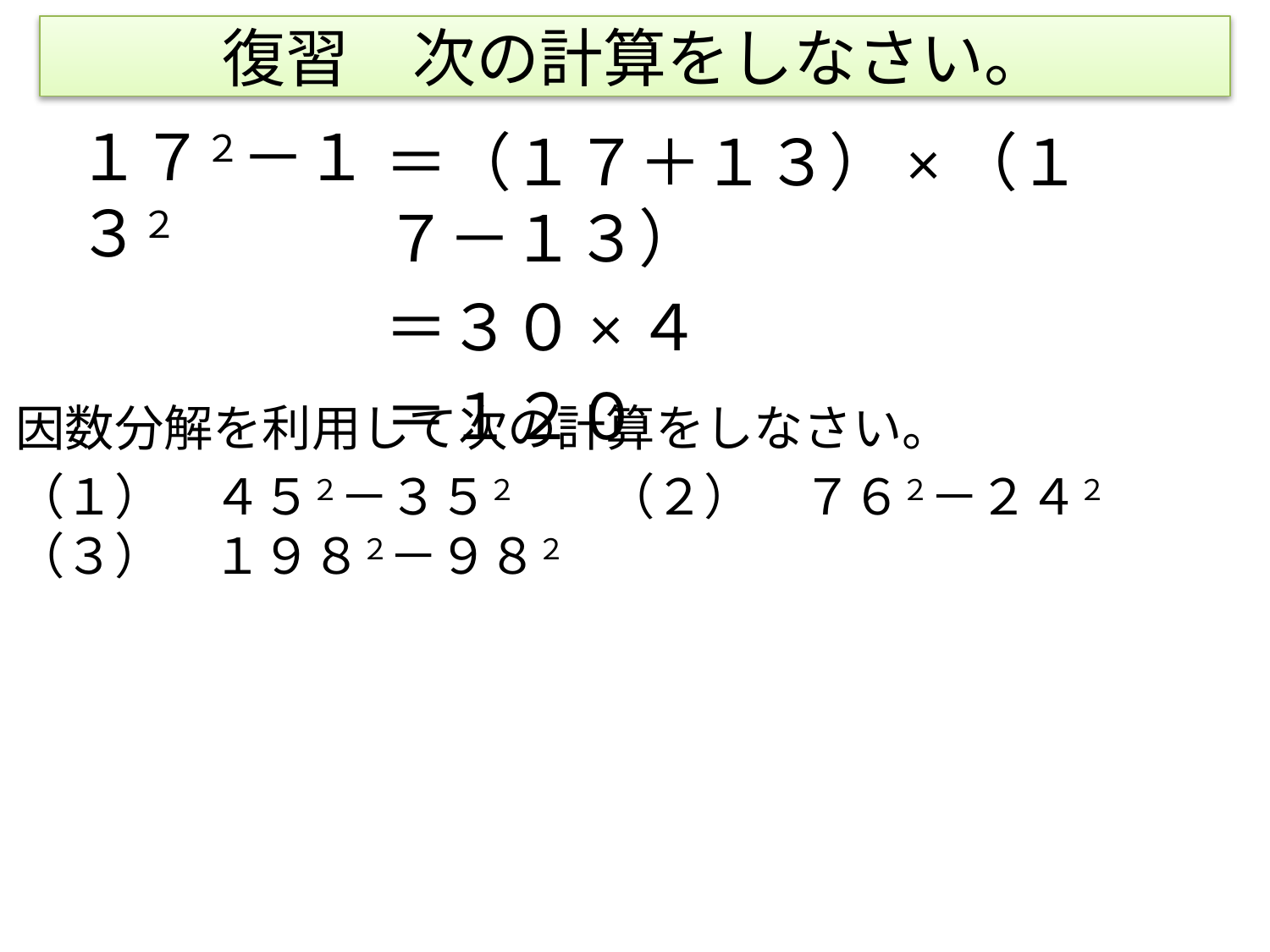

# 復習　次の計算をしなさい。
１７２－１３２
＝（１７＋１３）×（１７－１３）
＝３０×４
＝１２０
因数分解を利用して次の計算をしなさい。
（１）　４５２－３５２　   　  （２）　７６２－２４２　　     （３）　１９８２－９８２